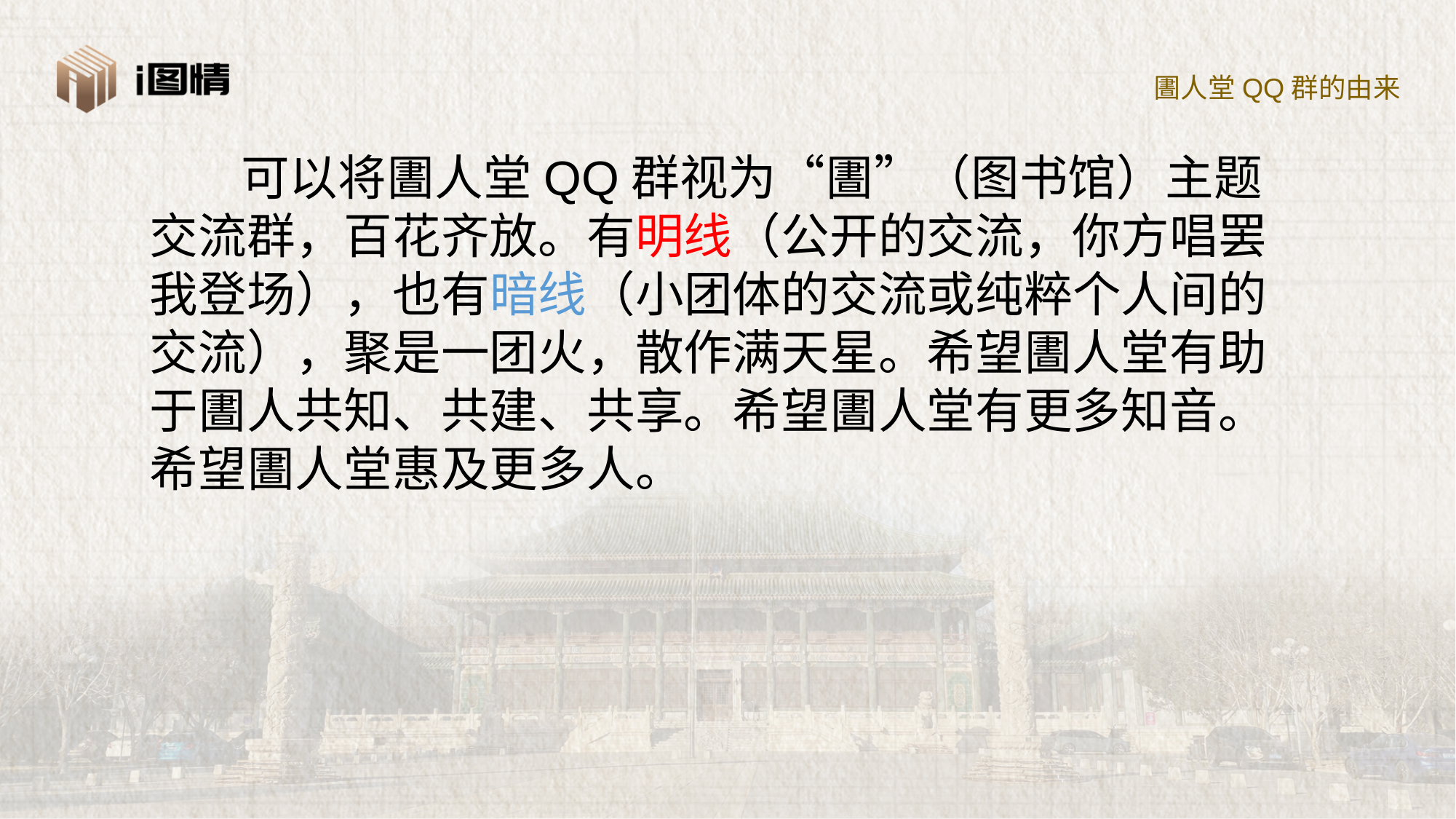

圕人堂QQ群的由来
             可以将圕人堂QQ群视为“圕”（图书馆）主题交流群，百花齐放。有明线（公开的交流，你方唱罢我登场），也有暗线（小团体的交流或纯粹个人间的交流），聚是一团火，散作满天星。希望圕人堂有助于圕人共知、共建、共享。希望圕人堂有更多知音。希望圕人堂惠及更多人。
10